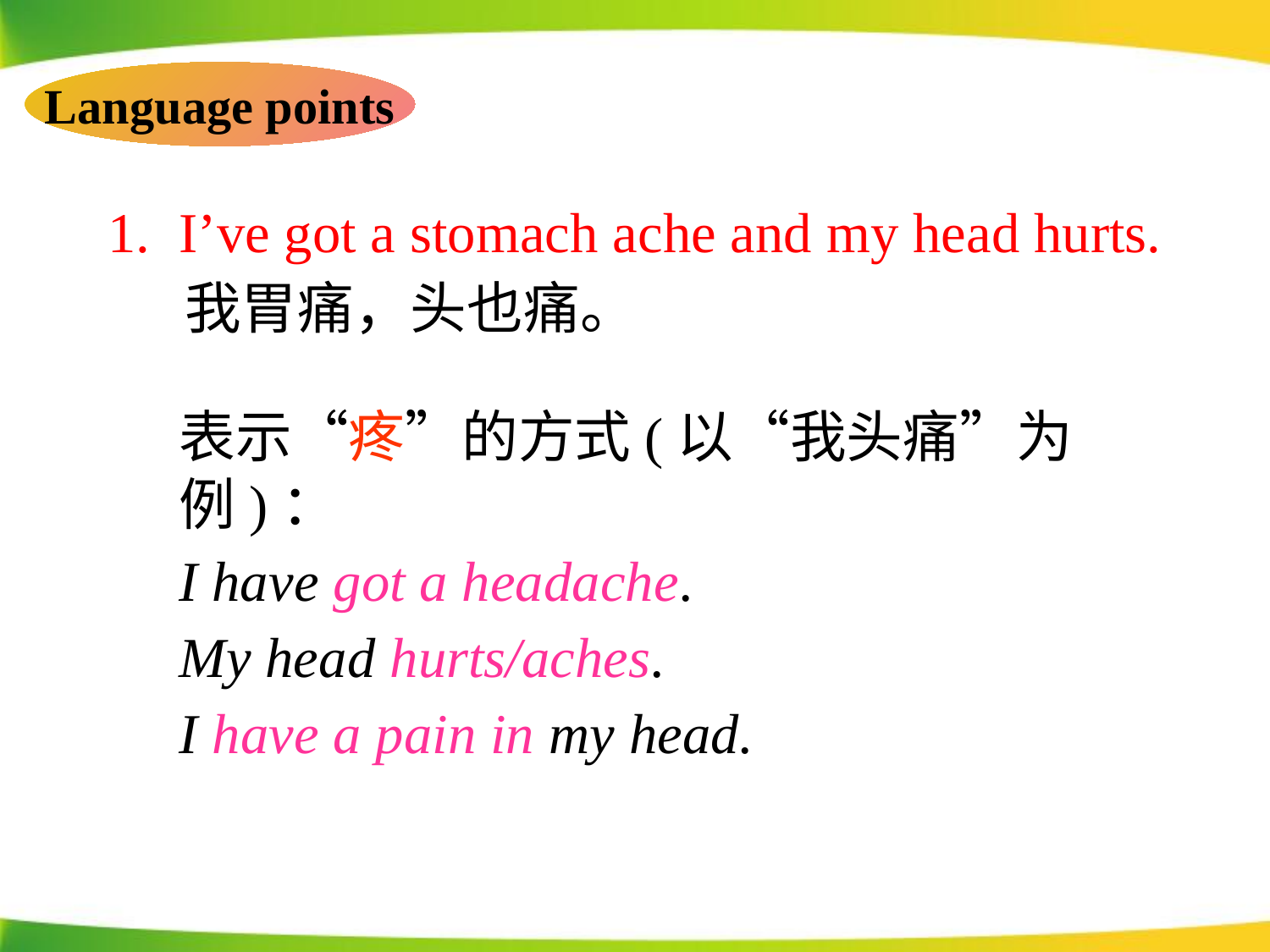

Language points
I’ve got a stomach ache and my head hurts.
     我胃痛，头也痛。
表示“疼”的方式(以“我头痛”为例)：
I have got a headache.
My head hurts/aches.
I have a pain in my head.